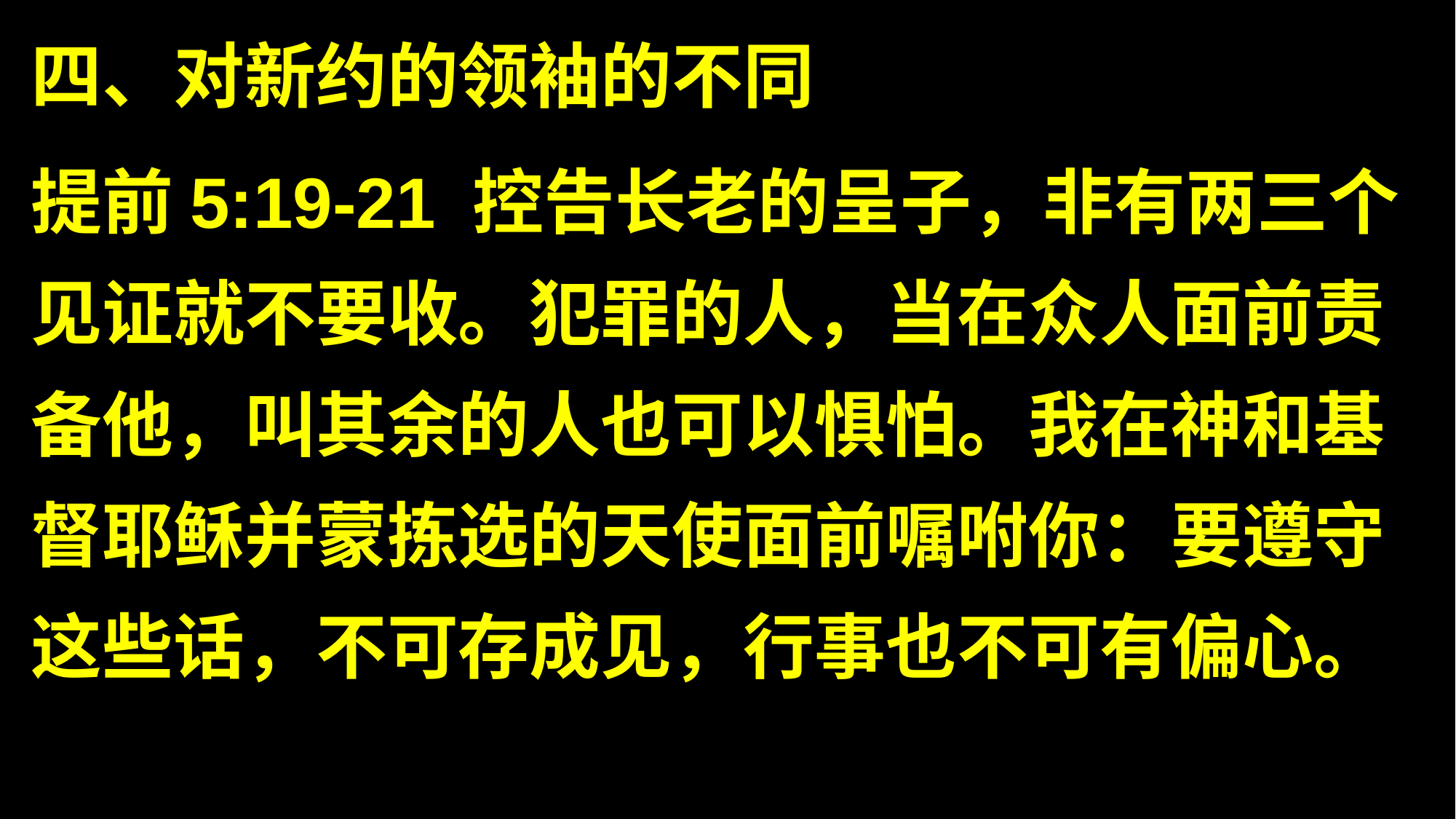

四、对新约的领袖的不同
提前5:19-21 控告长老的呈子，非有两三个见证就不要收。犯罪的人，当在众人面前责备他，叫其余的人也可以惧怕。我在神和基督耶稣并蒙拣选的天使面前嘱咐你：要遵守这些话，不可存成见，行事也不可有偏心。
太5：